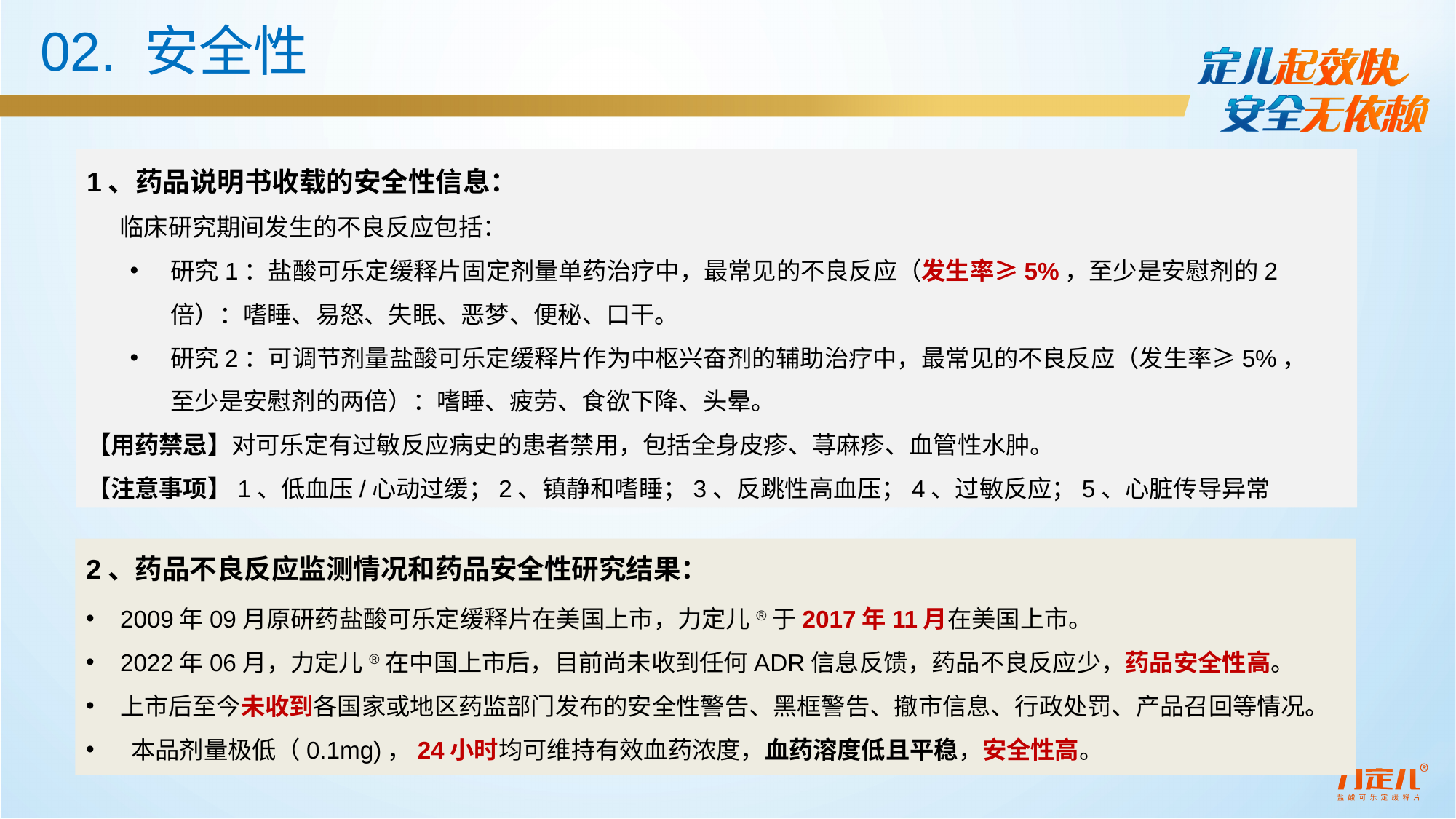

02. 安全性

1、药品说明书收载的安全性信息：
     临床研究期间发生的不良反应包括：
研究1：盐酸可乐定缓释片固定剂量单药治疗中，最常见的不良反应（发生率≥5%，至少是安慰剂的2倍）：嗜睡、易怒、失眠、恶梦、便秘、口干。
研究2：可调节剂量盐酸可乐定缓释片作为中枢兴奋剂的辅助治疗中，最常见的不良反应（发生率≥5%，至少是安慰剂的两倍）：嗜睡、疲劳、食欲下降、头晕。
【用药禁忌】对可乐定有过敏反应病史的患者禁用，包括全身皮疹、荨麻疹、血管性水肿。
【注意事项】1、低血压/心动过缓；2、镇静和嗜睡；3、反跳性高血压；4、过敏反应；5、心脏传导异常
2、药品不良反应监测情况和药品安全性研究结果：

2009年09月原研药盐酸可乐定缓释片在美国上市，力定儿®于2017年11月在美国上市。
2022年06月，力定儿®在中国上市后，目前尚未收到任何ADR信息反馈，药品不良反应少，药品安全性高。
上市后至今未收到各国家或地区药监部门发布的安全性警告、黑框警告、撤市信息、行政处罚、产品召回等情况。
 本品剂量极低（0.1mg)，24小时均可维持有效血药浓度，血药溶度低且平稳，安全性高。